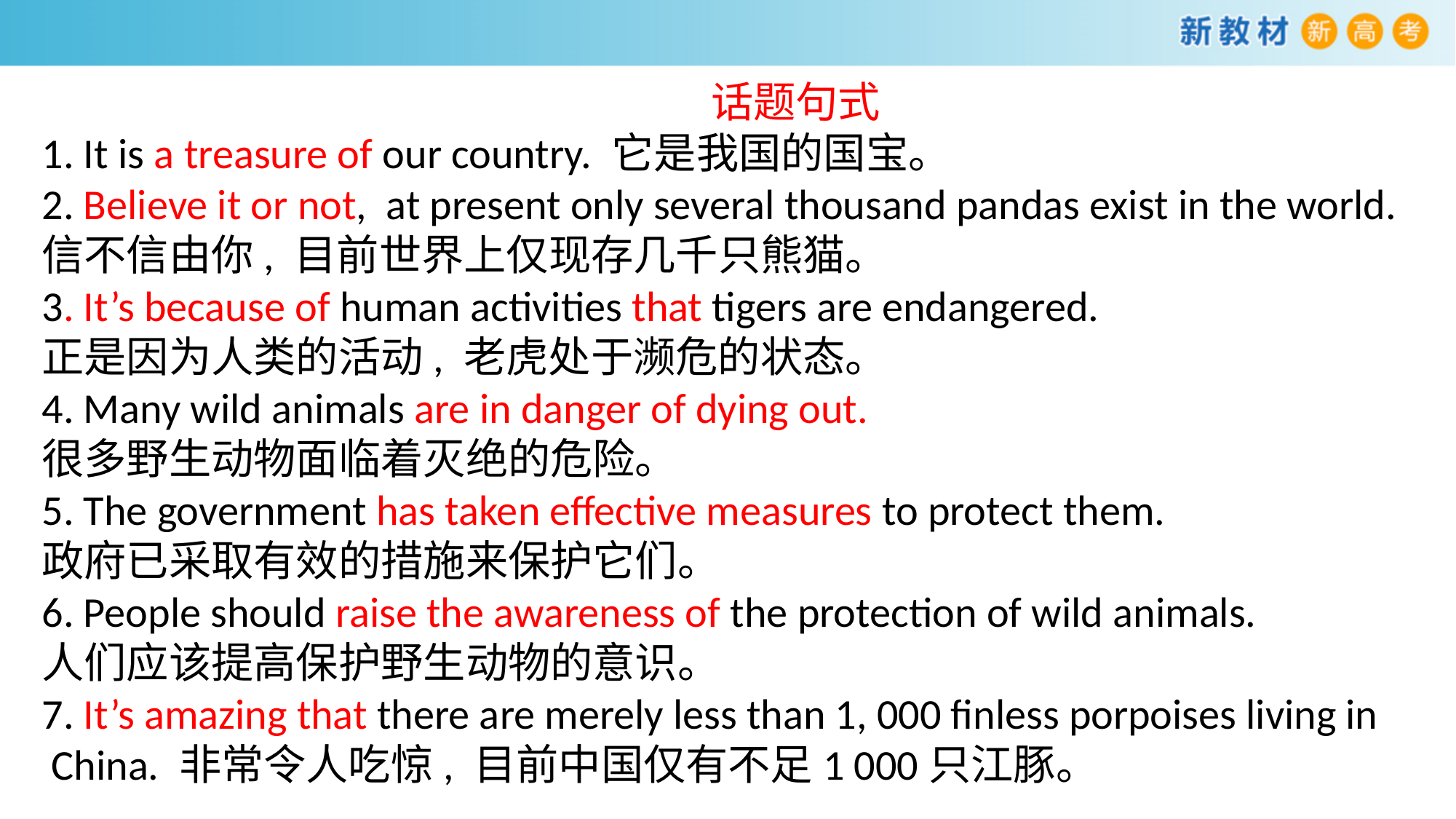

话题句式
1. It is a treasure of our country. 它是我国的国宝。
2. Believe it or not,  at present only several thousand pandas exist in the world.
信不信由你, 目前世界上仅现存几千只熊猫。
3. It’s because of human activities that tigers are endangered.
正是因为人类的活动, 老虎处于濒危的状态。
4. Many wild animals are in danger of dying out.
很多野生动物面临着灭绝的危险。
5. The government has taken effective measures to protect them.
政府已采取有效的措施来保护它们。
6. People should raise the awareness of the protection of wild animals.
人们应该提高保护野生动物的意识。
7. It’s amazing that there are merely less than 1, 000 finless porpoises living in
 China. 非常令人吃惊, 目前中国仅有不足1 000只江豚。